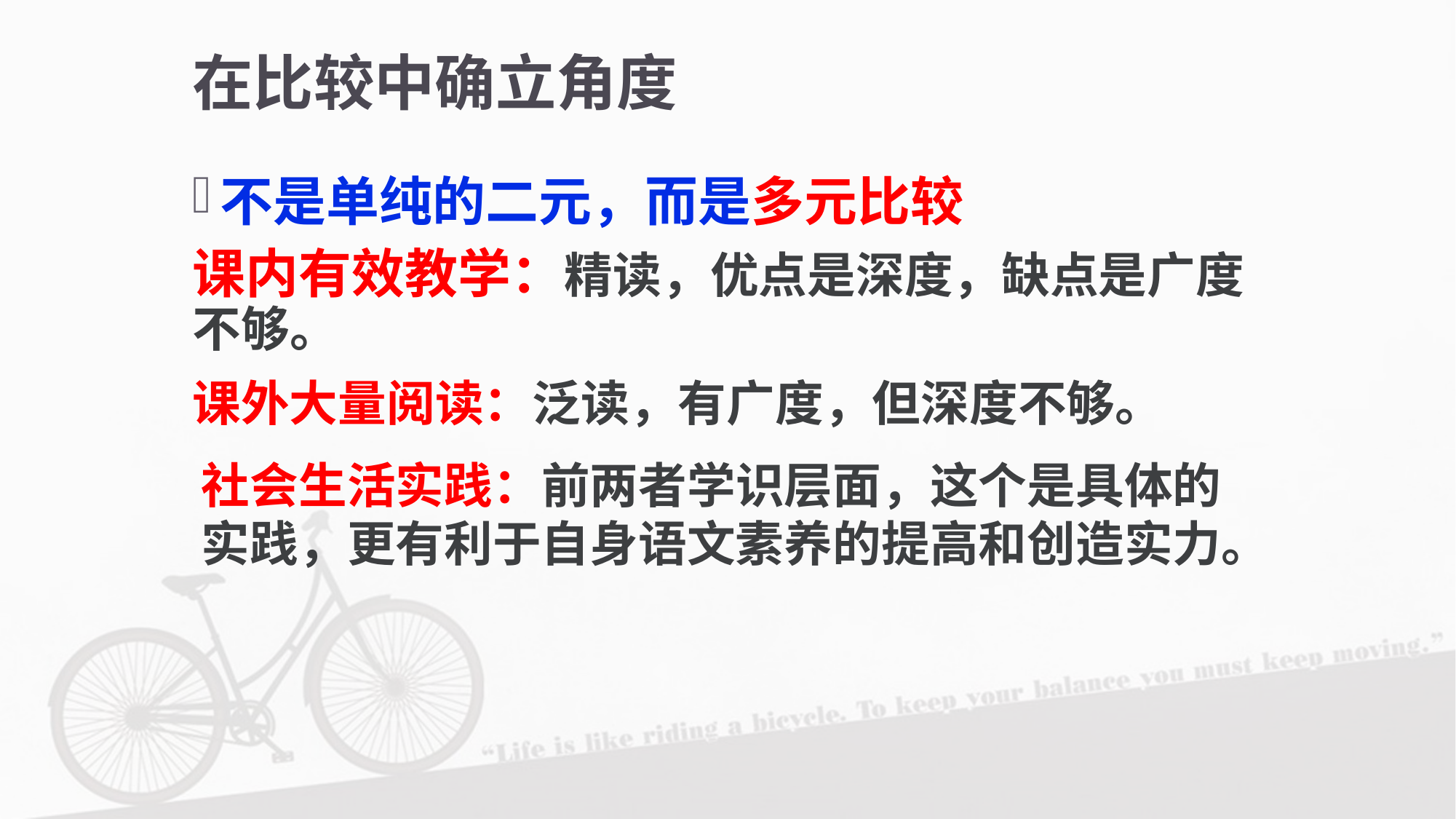

# 在比较中确立角度
不是单纯的二元，而是多元比较
课内有效教学：精读，优点是深度，缺点是广度不够。

课外大量阅读：泛读，有广度，但深度不够。
社会生活实践：前两者学识层面，这个是具体的实践，更有利于自身语文素养的提高和创造实力。